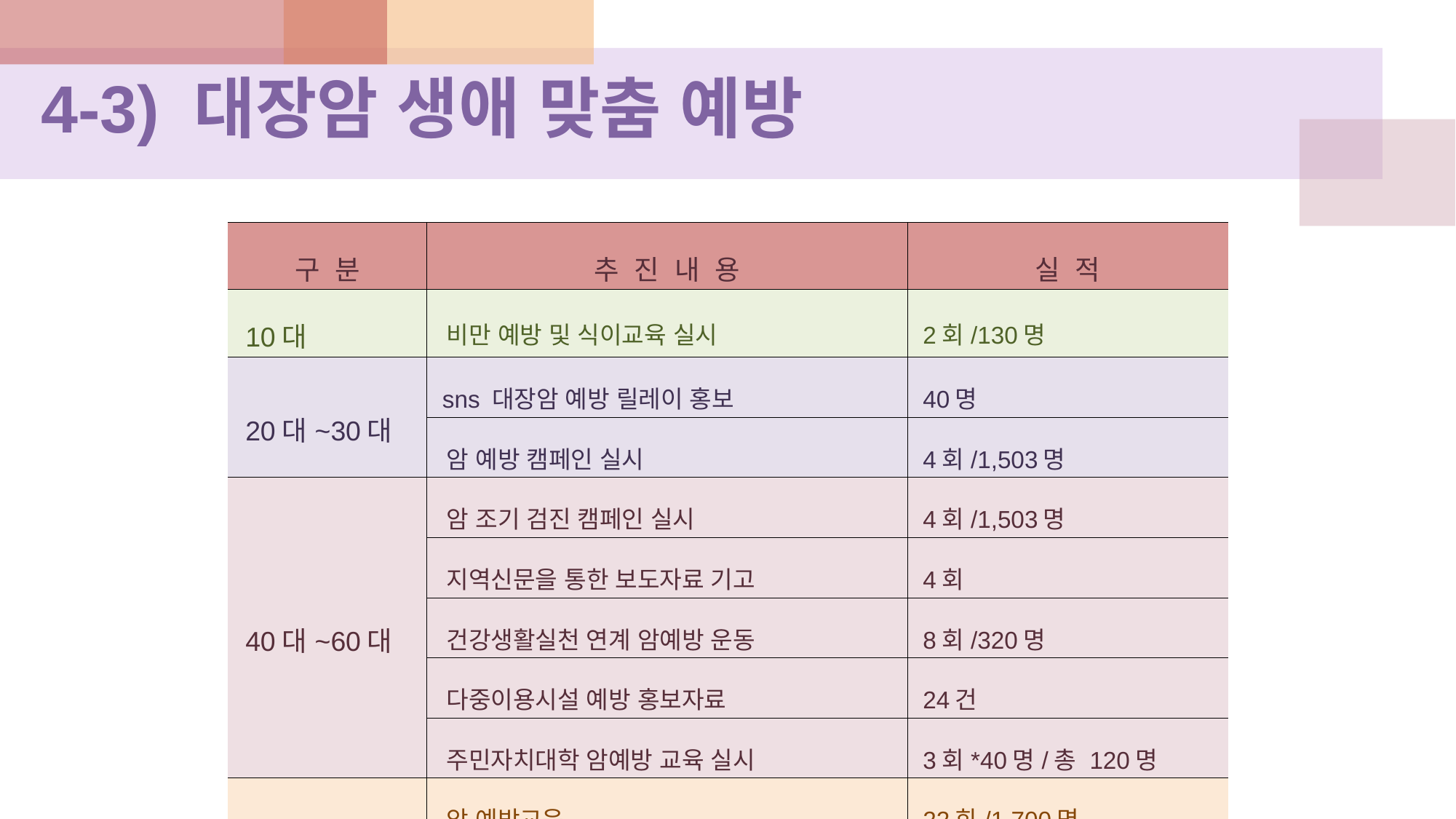

4-3) 대장암 생애 맞춤 예방
| 구 분 | 추 진 내 용 | 실 적 |
| --- | --- | --- |
| 10대 | 비만 예방 및 식이교육 실시 | 2회/130명 |
| 20대~30대 | sns 대장암 예방 릴레이 홍보 | 40명 |
|  | 암 예방 캠페인 실시 | 4회/1,503명 |
| 40대~60대 | 암 조기 검진 캠페인 실시 | 4회/1,503명 |
|  | 지역신문을 통한 보도자료 기고 | 4회 |
|  | 건강생활실천 연계 암예방 운동 | 8회/320명 |
|  | 다중이용시설 예방 홍보자료 | 24건 |
|  | 주민자치대학 암예방 교육 실시 | 3회\*40명/총 120명 |
| 60대 이상 | 암 예방교육 | 22회/1,700명 |
|  | 암 검진(채변통) 배부 | 800명 |